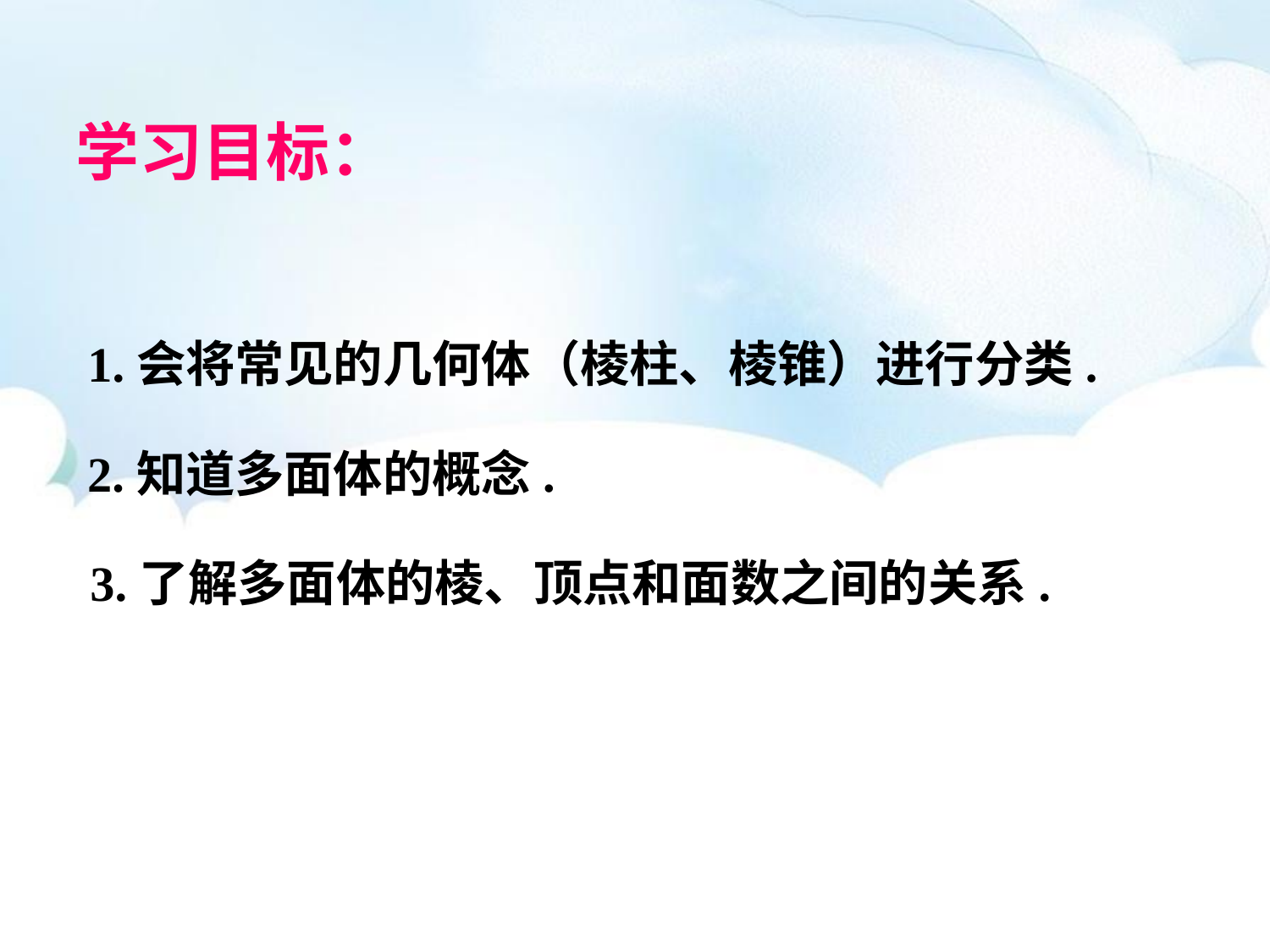

学习目标：
1.会将常见的几何体（棱柱、棱锥）进行分类.
2.知道多面体的概念.
3.了解多面体的棱、顶点和面数之间的关系.